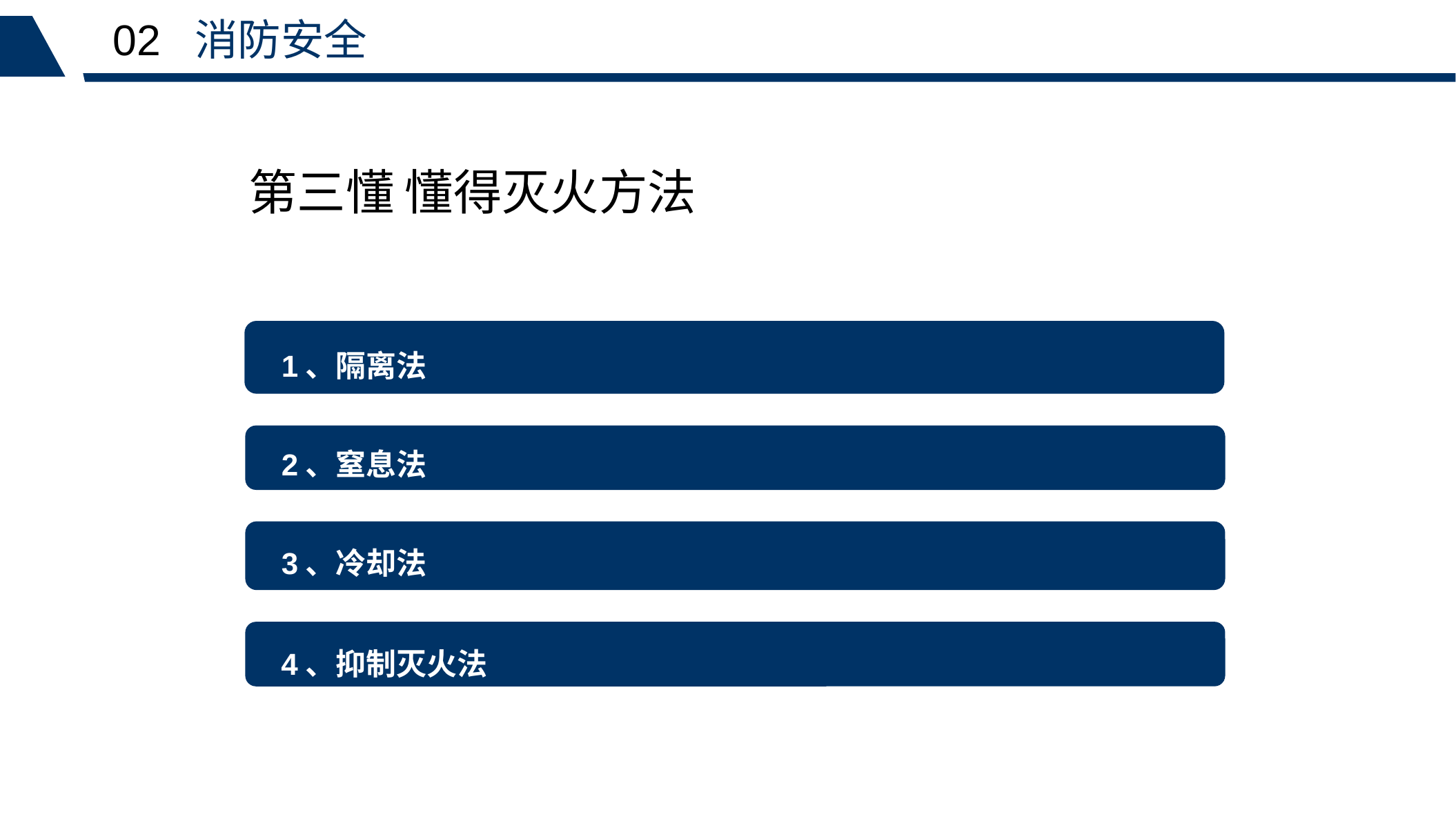

02  消防安全

第三懂 懂得灭火方法

1、隔离法
2、窒息法

3、冷却法

4、抑制灭火法